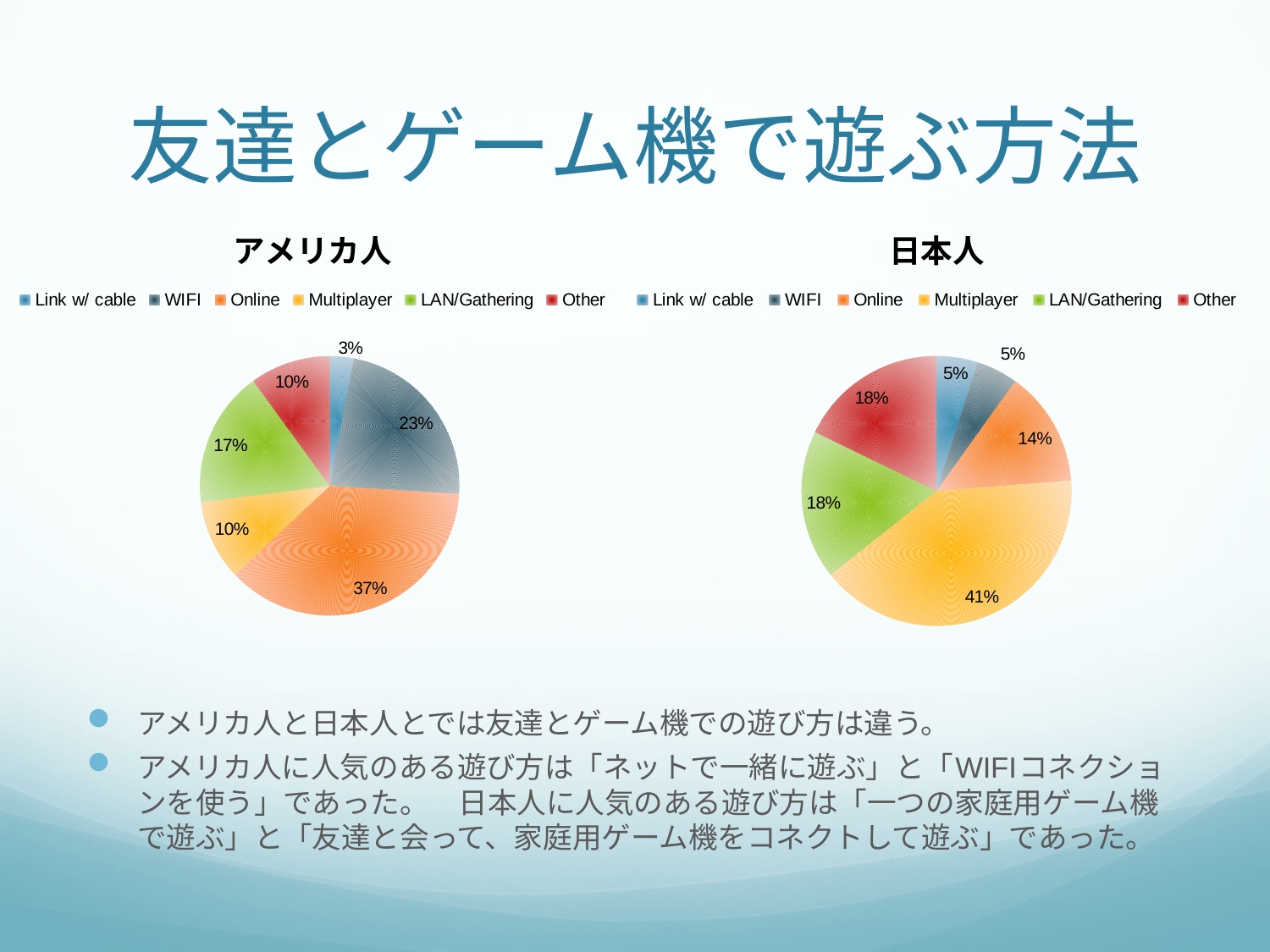

# 友達とゲーム機で遊ぶ方法

### Chart: アメリカ人

| Category | % of Respondents |
|---|---|
| Link w/ cable | 0.03 |
| WIFI | 0.23 |
| Online | 0.37 |
| Multiplayer | 0.1 |
| LAN/Gathering | 0.17 |
| Other | 0.1 |

### Chart: 日本人

| Category | % of Respondents |
|---|---|
| Link w/ cable | 0.05 |
| WIFI | 0.05 |
| Online | 0.14 |
| Multiplayer | 0.41 |
| LAN/Gathering | 0.18 |
| Other | 0.18 |
アメリカ人と日本人とでは友達とゲーム機での遊び方は違う。
アメリカ人に人気のある遊び方は「ネットで一緒に遊ぶ」と「WIFIコネクションを使う」であった。　日本人に人気のある遊び方は「一つの家庭用ゲーム機で遊ぶ」と「友達と会って、家庭用ゲーム機をコネクトして遊ぶ」であった。